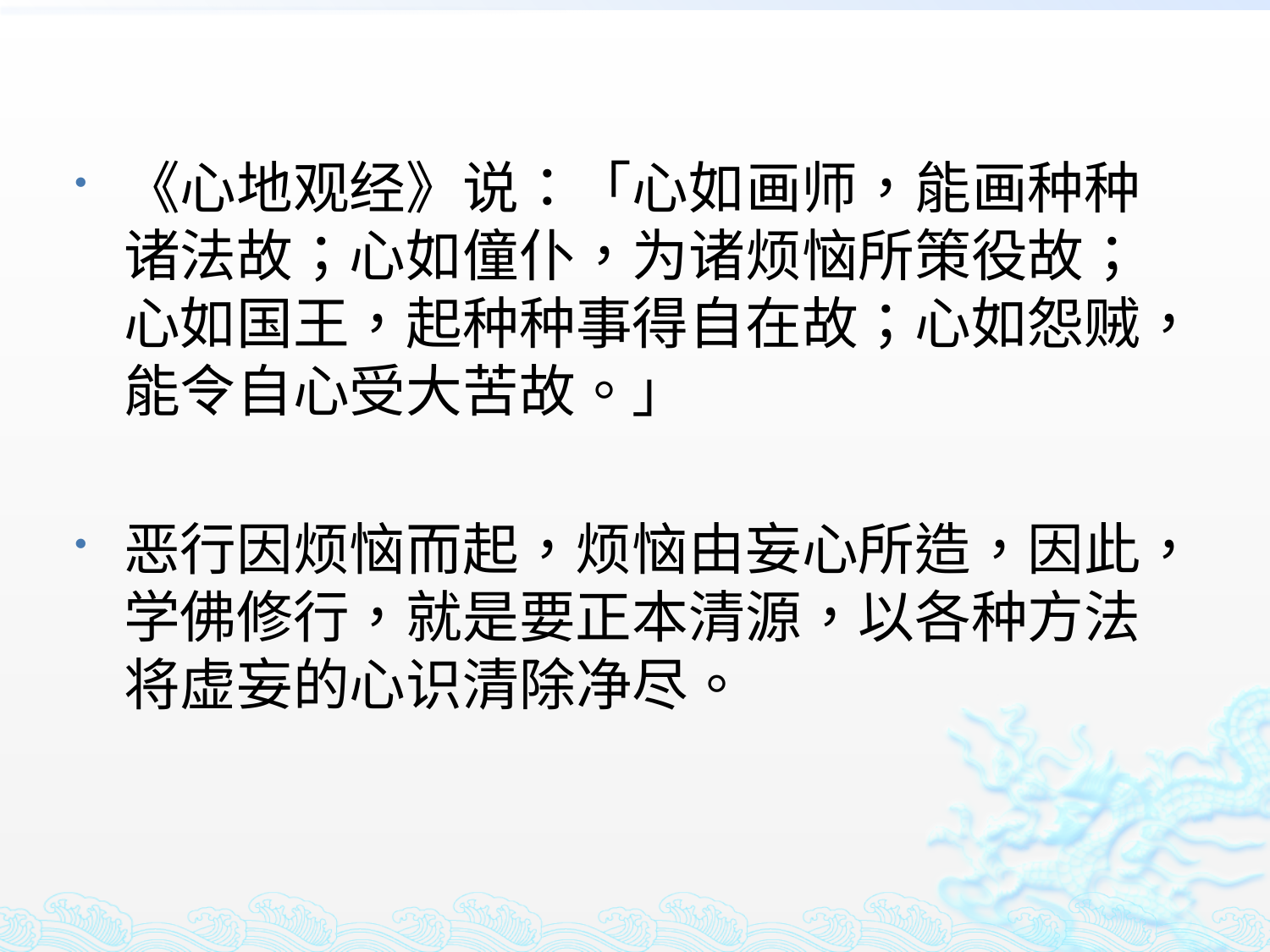

《心地观经》说：「心如画师，能画种种诸法故；心如僮仆，为诸烦恼所策役故；心如国王，起种种事得自在故；心如怨贼，能令自心受大苦故。」

恶行因烦恼而起，烦恼由妄心所造，因此，学佛修行，就是要正本清源，以各种方法将虚妄的心识清除净尽。